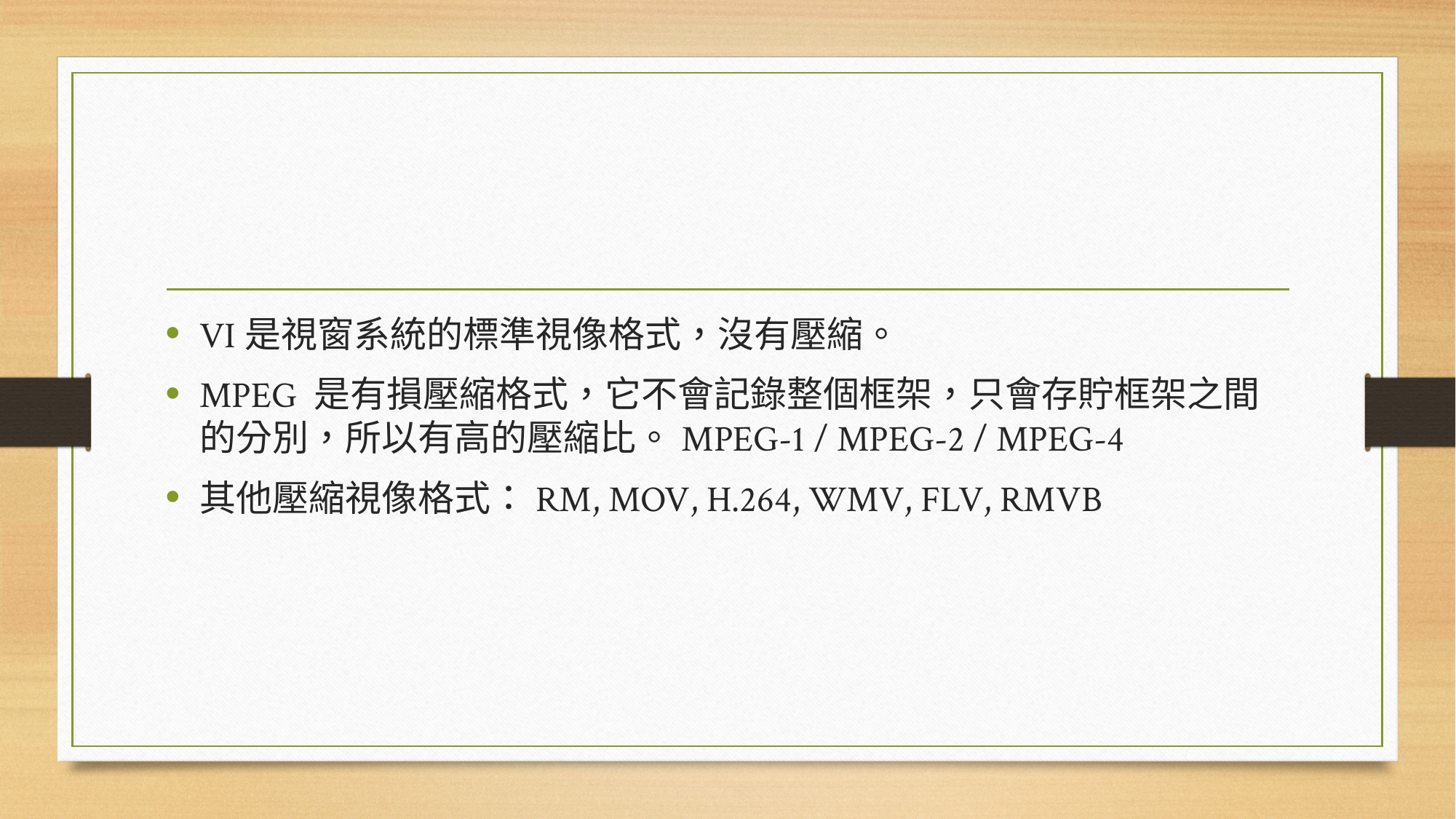

#
VI是視窗系統的標準視像格式，沒有壓縮。
MPEG 是有損壓縮格式，它不會記錄整個框架，只會存貯框架之間的分別，所以有高的壓縮比。MPEG-1 / MPEG-2 / MPEG-4
其他壓縮視像格式：RM, MOV, H.264, WMV, FLV, RMVB